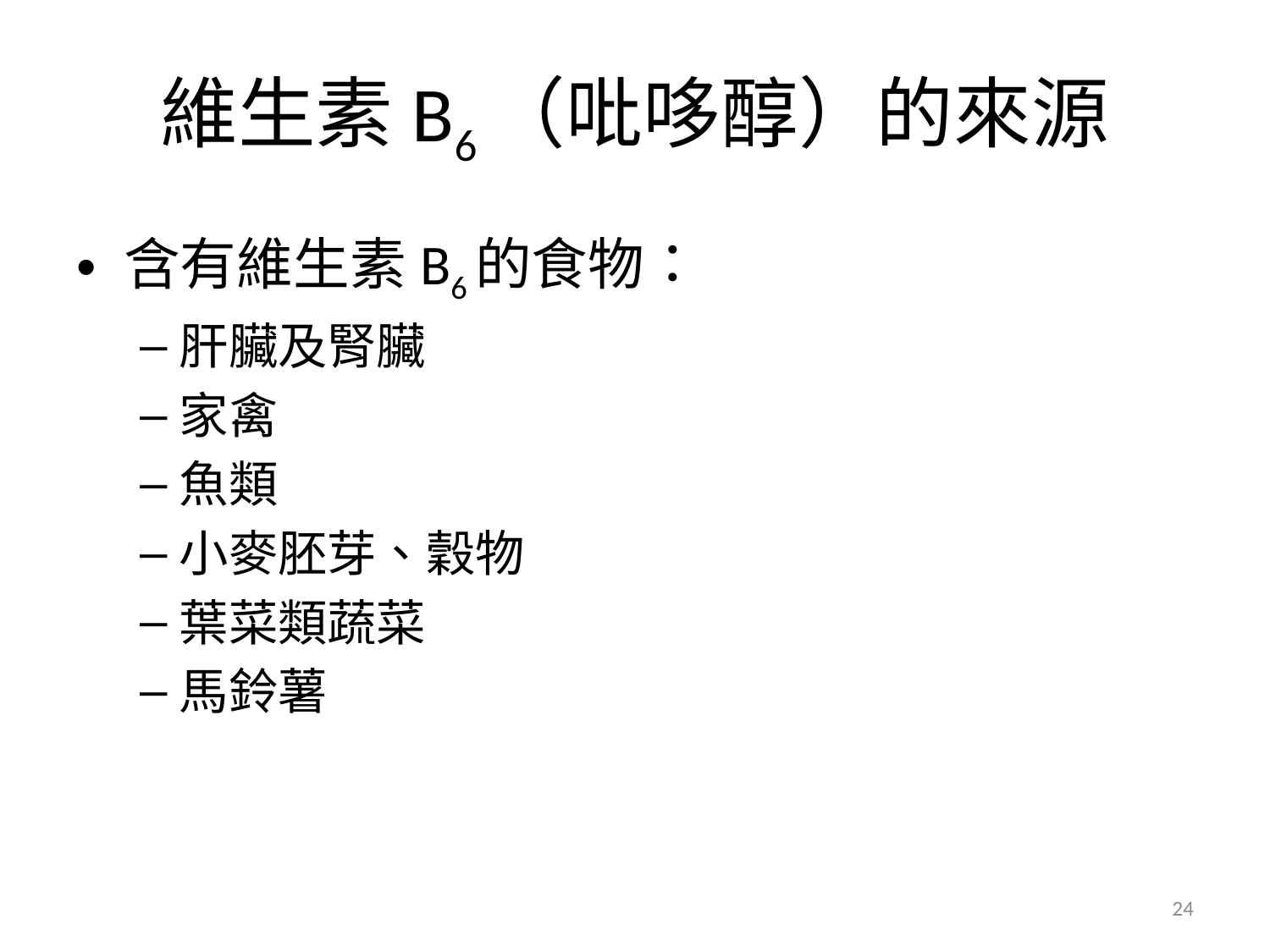

# 維生素B6（吡哆醇）的來源
含有維生素B6的食物：
肝臟及腎臟
家禽
魚類
小麥胚芽、穀物
葉菜類蔬菜
馬鈴薯
24